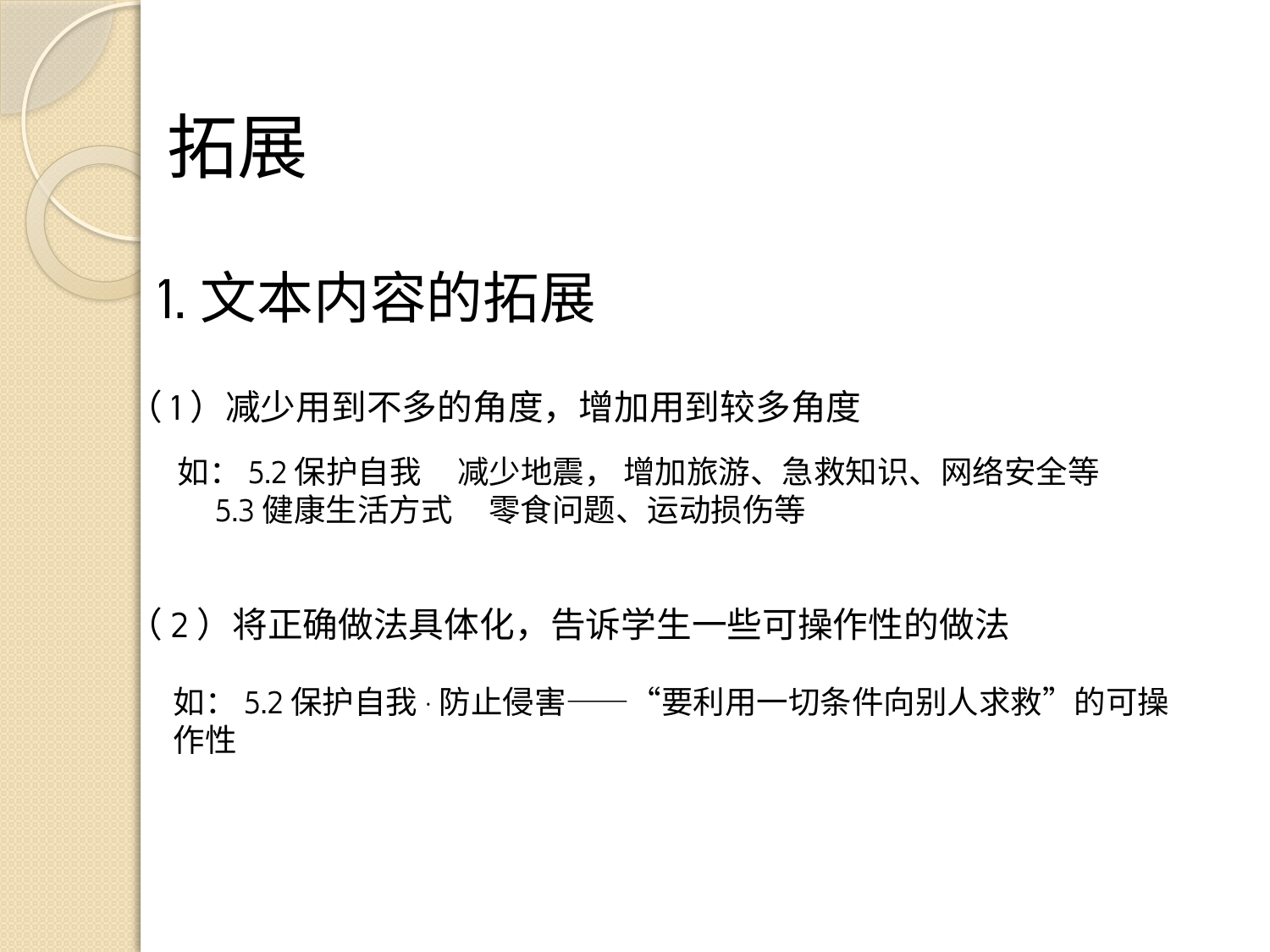

拓展
1.文本内容的拓展
（1）减少用到不多的角度，增加用到较多角度
如：5.2保护自我     减少地震， 增加旅游、急救知识、网络安全等
    5.3健康生活方式     零食问题、运动损伤等
（2）将正确做法具体化，告诉学生一些可操作性的做法
如：5.2保护自我·防止侵害——“要利用一切条件向别人求救”的可操作性